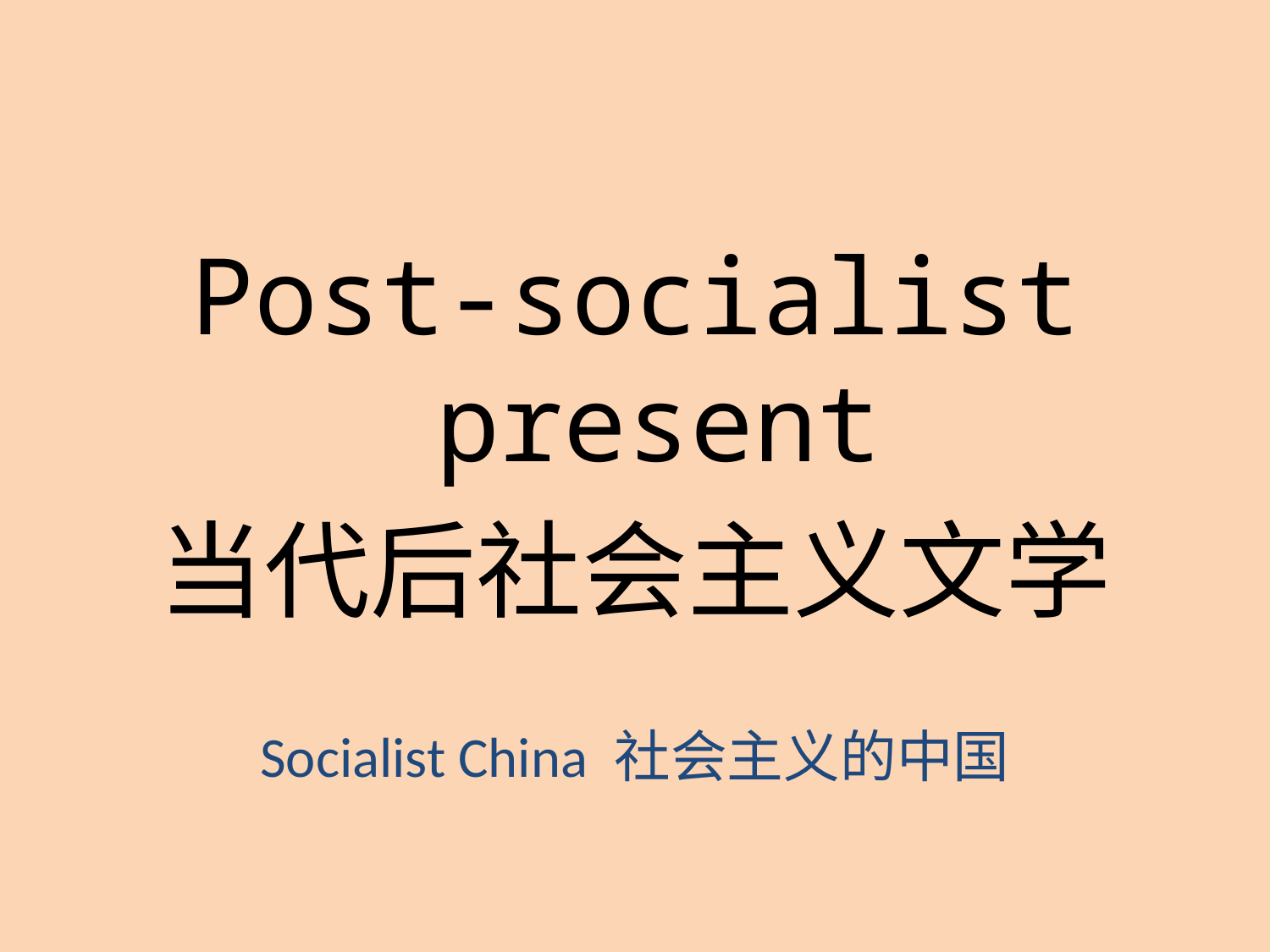

#
Post-socialist present
当代后社会主义文学

Socialist China 社会主义的中国